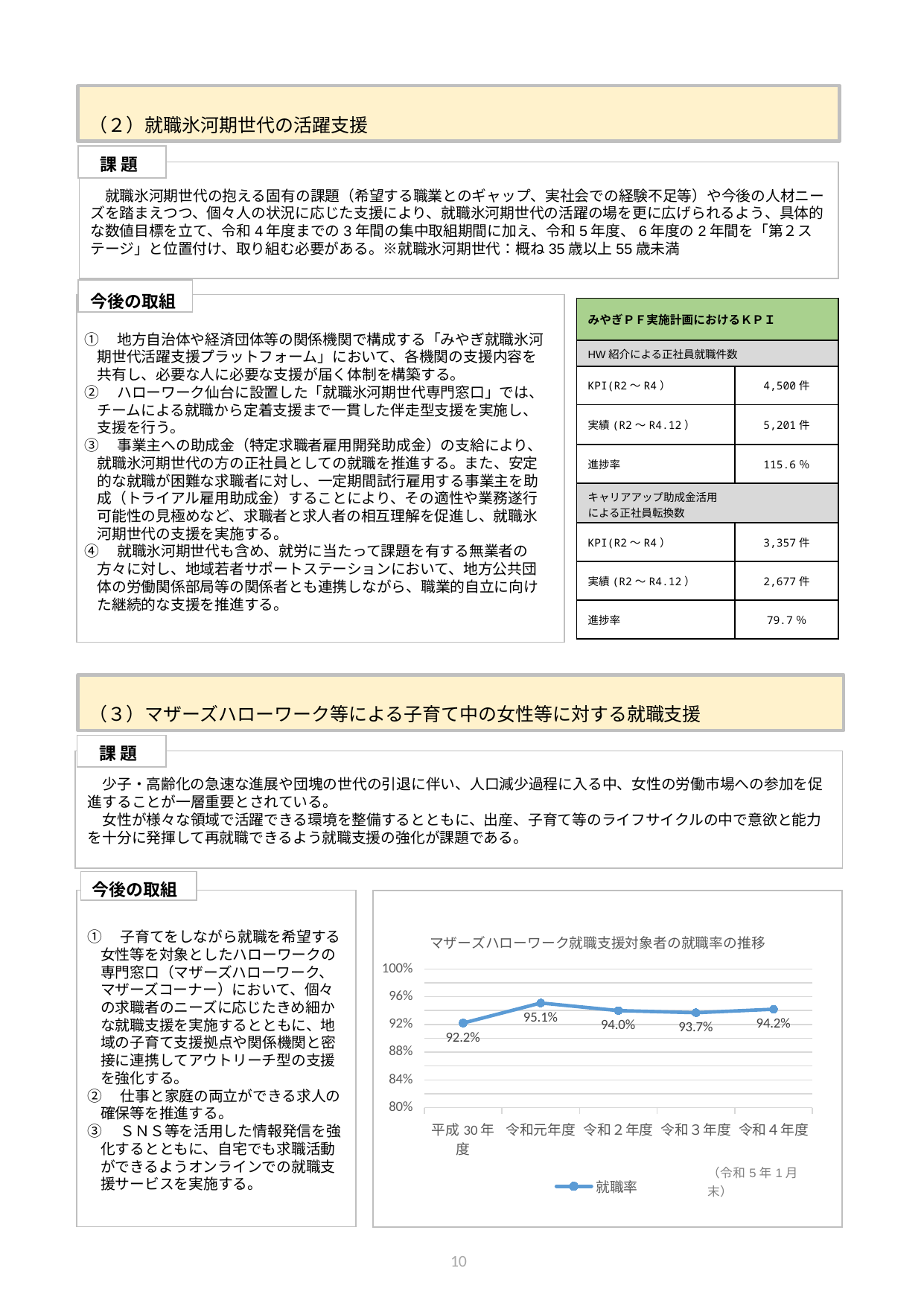

（２）就職氷河期世代の活躍支援

課 題

　就職氷河期世代の抱える固有の課題（希望する職業とのギャップ、実社会での経験不足等）や今後の人材ニーズを踏まえつつ、個々人の状況に応じた支援により、就職氷河期世代の活躍の場を更に広げられるよう、具体的な数値目標を立て、令和4年度までの3年間の集中取組期間に加え、令和5年度、6年度の2年間を「第２ステージ」と位置付け、取り組む必要がある。※就職氷河期世代：概ね35歳以上55歳未満

あ
今後の取組

| みやぎＰＦ実施計画におけるＫＰＩ |  |
| --- | --- |
| HW紹介による正社員就職件数 |  |
| KPI(R2～R4） | 4,500件 |
| 実績(R2～R4.12） | 5,201件 |
| 進捗率 | 115.6％ |
| キャリアアップ助成金活用 による正社員転換数 |  |
| KPI(R2～R4） | 3,357件 |
| 実績(R2～R4.12） | 2,677件 |
| 進捗率 | 79.7％ |
①　地方自治体や経済団体等の関係機関で構成する「みやぎ就職氷河期世代活躍支援プラットフォーム」において、各機関の支援内容を共有し、必要な人に必要な支援が届く体制を構築する。
②　ハローワーク仙台に設置した「就職氷河期世代専門窓口」では、チームによる就職から定着支援まで一貫した伴走型支援を実施し、支援を行う。
③　事業主への助成金（特定求職者雇用開発助成金）の支給により、就職氷河期世代の方の正社員としての就職を推進する。また、安定的な就職が困難な求職者に対し、一定期間試行雇用する事業主を助成（トライアル雇用助成金）することにより、その適性や業務遂行可能性の見極めなど、求職者と求人者の相互理解を促進し、就職氷河期世代の支援を実施する。
④　就職氷河期世代も含め、就労に当たって課題を有する無業者の方々に対し、地域若者サポートステーションにおいて、地方公共団体の労働関係部局等の関係者とも連携しながら、職業的自立に向けた継続的な支援を推進する。

（３）マザーズハローワーク等による子育て中の女性等に対する就職支援

課 題

　少子・高齢化の急速な進展や団塊の世代の引退に伴い、人口減少過程に入る中、女性の労働市場への参加を促進することが一層重要とされている。
　女性が様々な領域で活躍できる環境を整備するとともに、出産、子育て等のライフサイクルの中で意欲と能力を十分に発揮して再就職できるよう就職支援の強化が課題である。
あ
今後の取組

### Chart: マザーズハローワーク就職支援対象者の就職率の推移

| Category | 就職率 |
|---|---|
| 平成30年度 | 0.922 |
| 令和元年度 | 0.951 |
| 令和２年度 | 0.94 |
| 令和３年度 | 0.937 |
| 令和４年度 | 0.942 |
①　子育てをしながら就職を希望する女性等を対象としたハローワークの専門窓口（マザーズハローワーク、マザーズコーナー）において、個々の求職者のニーズに応じたきめ細かな就職支援を実施するとともに、地域の子育て支援拠点や関係機関と密接に連携してアウトリーチ型の支援を強化する。
②　仕事と家庭の両立ができる求人の確保等を推進する。
③　ＳＮＳ等を活用した情報発信を強化するとともに、自宅でも求職活動ができるようオンラインでの就職支援サービスを実施する。
10